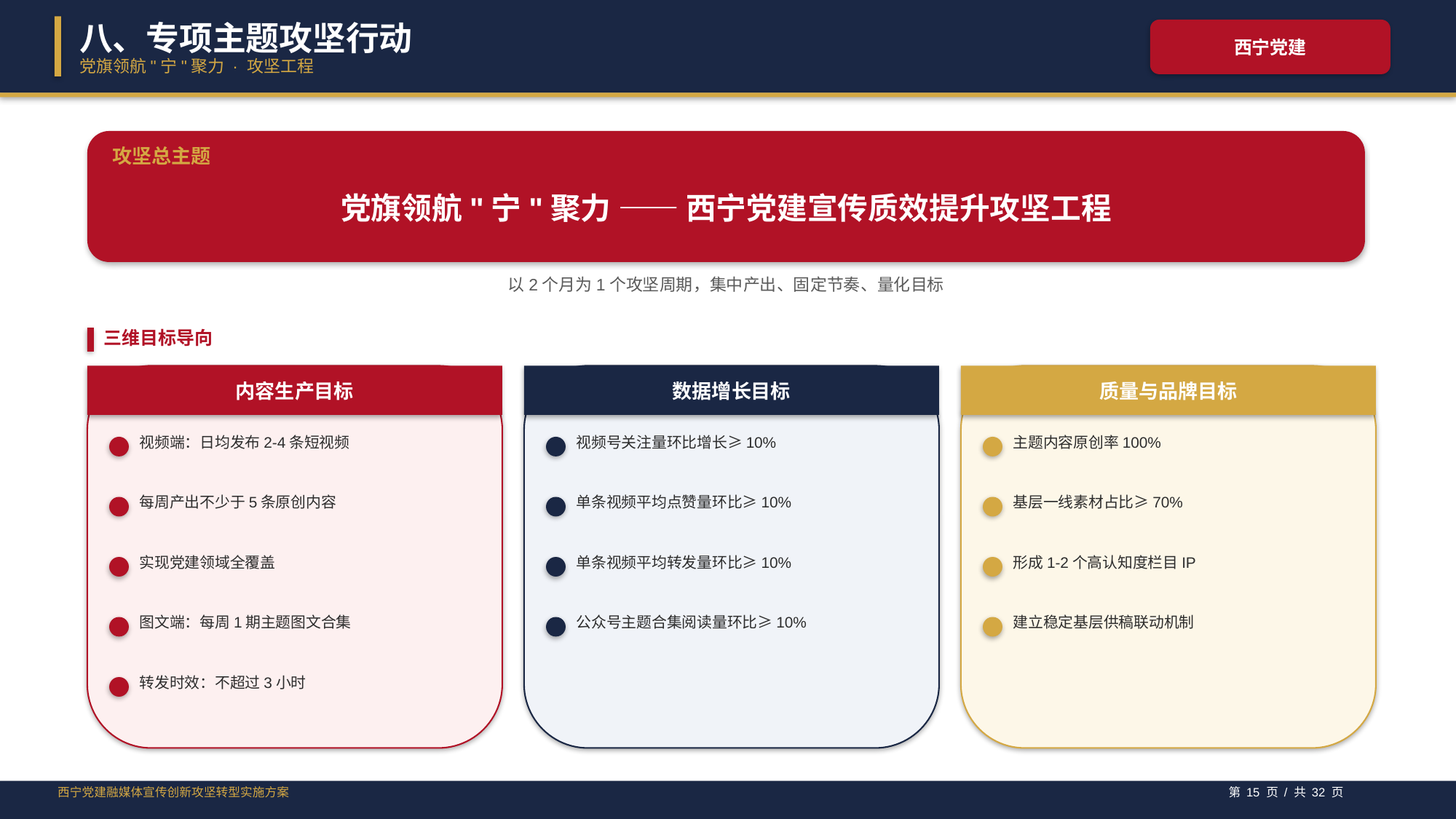

八、专项主题攻坚行动

西宁党建
党旗领航"宁"聚力 · 攻坚工程

攻坚总主题
党旗领航"宁"聚力 —— 西宁党建宣传质效提升攻坚工程
以2个月为1个攻坚周期，集中产出、固定节奏、量化目标
三维目标导向

内容生产目标

数据增长目标

质量与品牌目标
视频端：日均发布2-4条短视频
视频号关注量环比增长≥10%
主题内容原创率100%

每周产出不少于5条原创内容
单条视频平均点赞量环比≥10%
基层一线素材占比≥70%

实现党建领域全覆盖
单条视频平均转发量环比≥10%
形成1-2个高认知度栏目IP

图文端：每周1期主题图文合集
公众号主题合集阅读量环比≥10%
建立稳定基层供稿联动机制

转发时效：不超过3小时

西宁党建融媒体宣传创新攻坚转型实施方案
第 15 页 / 共 32 页